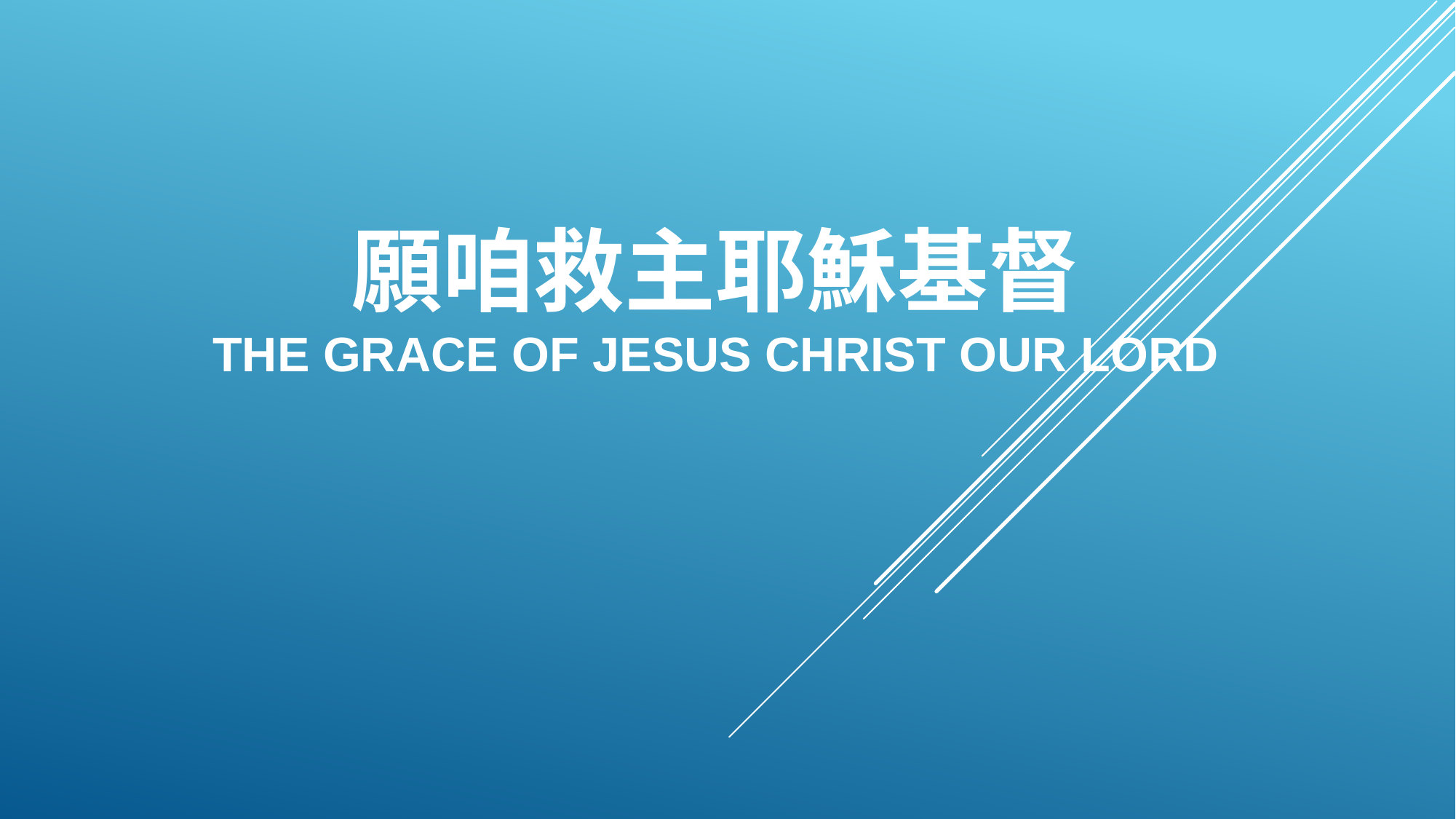

# 願咱救主耶穌基督 the grace of jesus christ our lord